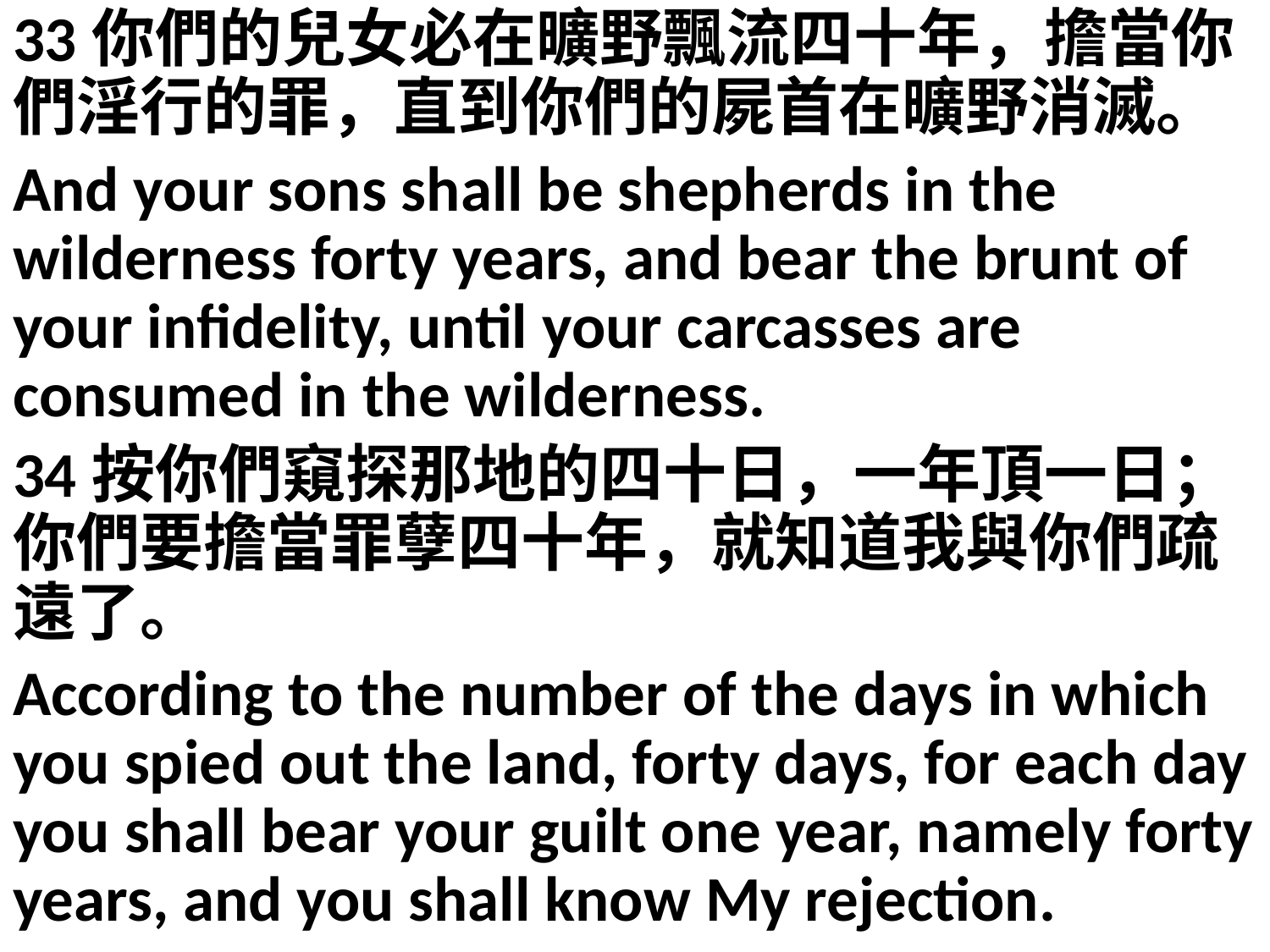

33你們的兒女必在曠野飄流四十年，擔當你們淫行的罪，直到你們的屍首在曠野消滅。
And your sons shall be shepherds in the wilderness forty years, and bear the brunt of your infidelity, until your carcasses are consumed in the wilderness.
34按你們窺探那地的四十日，一年頂一日；你們要擔當罪孽四十年，就知道我與你們疏遠了。
According to the number of the days in which you spied out the land, forty days, for each day you shall bear your guilt one year, namely forty years, and you shall know My rejection.